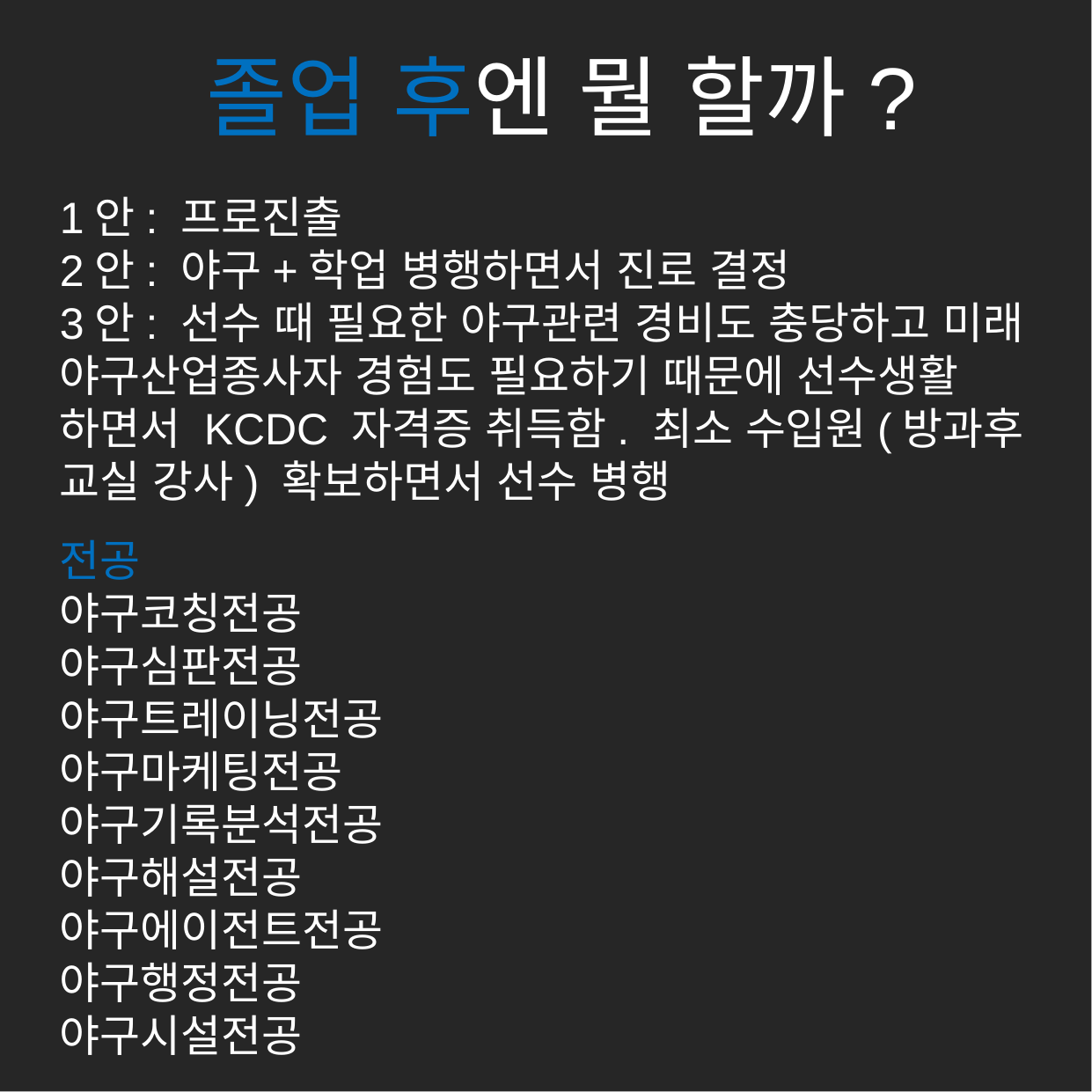

졸업 후엔 뭘 할까?
#
1안: 프로진출
2안: 야구+학업 병행하면서 진로 결정
3안: 선수 때 필요한 야구관련 경비도 충당하고 미래 야구산업종사자 경험도 필요하기 때문에 선수생활 하면서 KCDC 자격증 취득함. 최소 수입원(방과후 교실 강사) 확보하면서 선수 병행

전공
야구코칭전공
야구심판전공
야구트레이닝전공
야구마케팅전공
야구기록분석전공
야구해설전공
야구에이전트전공
야구행정전공
야구시설전공